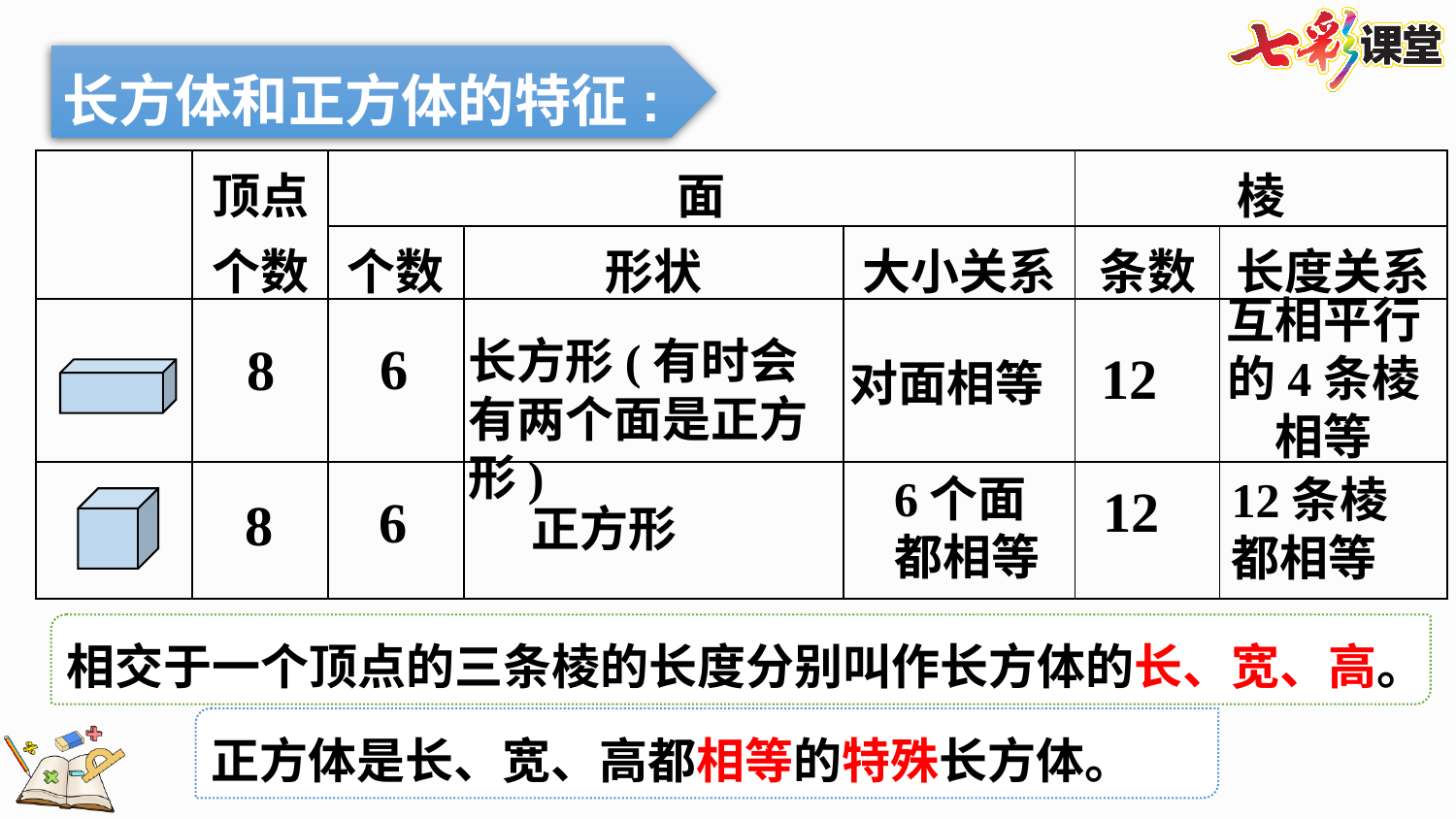

长方体和正方体的特征:
|  | 顶点 | 面 |  |  | 棱 |  |
| --- | --- | --- | --- | --- | --- | --- |
|  | 个数 | 个数 | 形状 | 大小关系 | 条数 | 长度关系 |
|  |  |  |  |  |  |  |
|  |  |  |  |  |  |  |
互相平行的4条棱相等
长方形(有时会有两个面是正方形)
6
8
12
对面相等

6个面都相等
12条棱都相等
12
6
8

正方形
相交于一个顶点的三条棱的长度分别叫作长方体的长、宽、高。
正方体是长、宽、高都相等的特殊长方体。